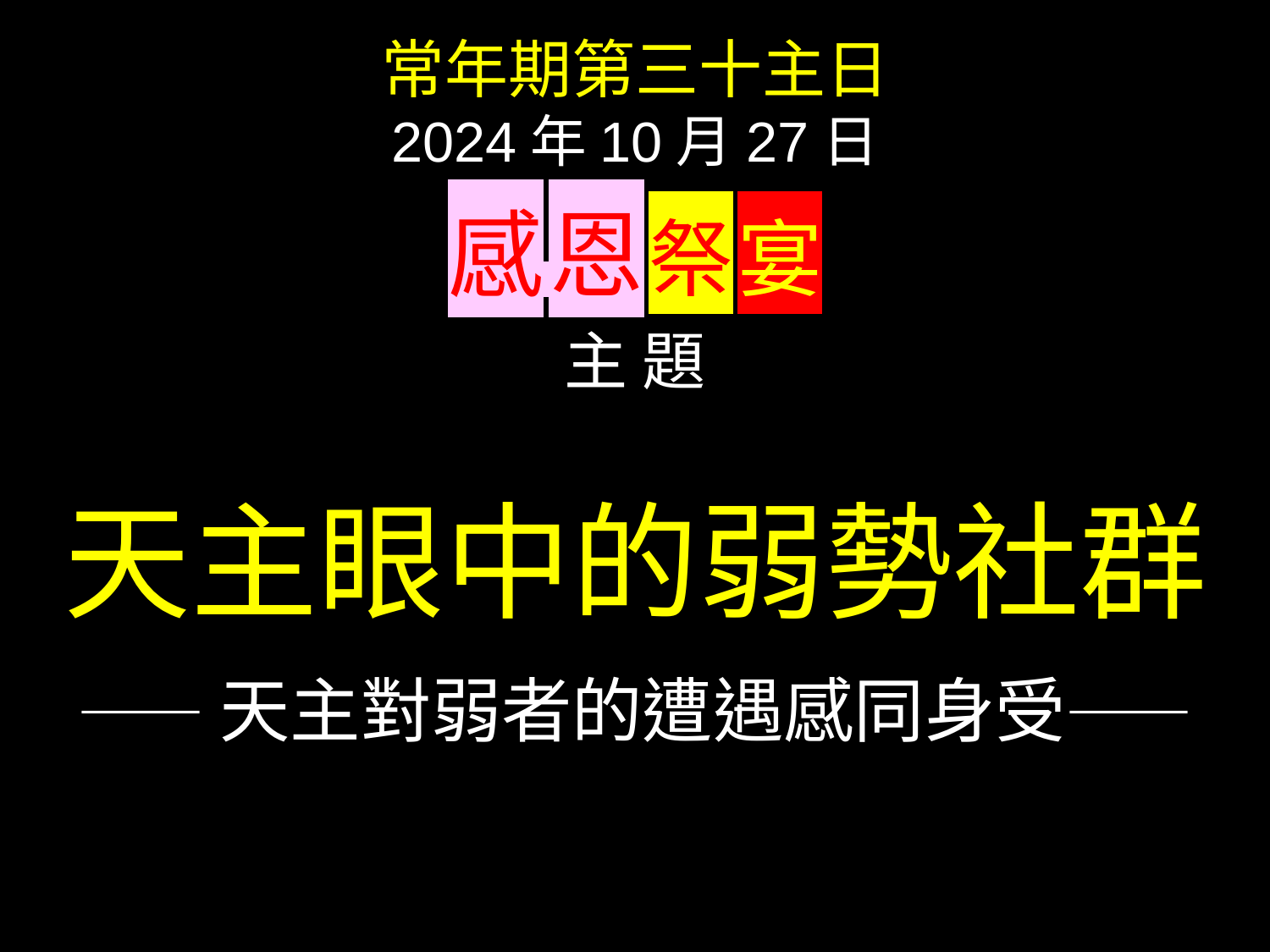

常年期第三十主日
2024年10月27日
感 恩 祭 宴

主 題

天主眼中的弱勢社群
——天主對弱者的遭遇感同身受——